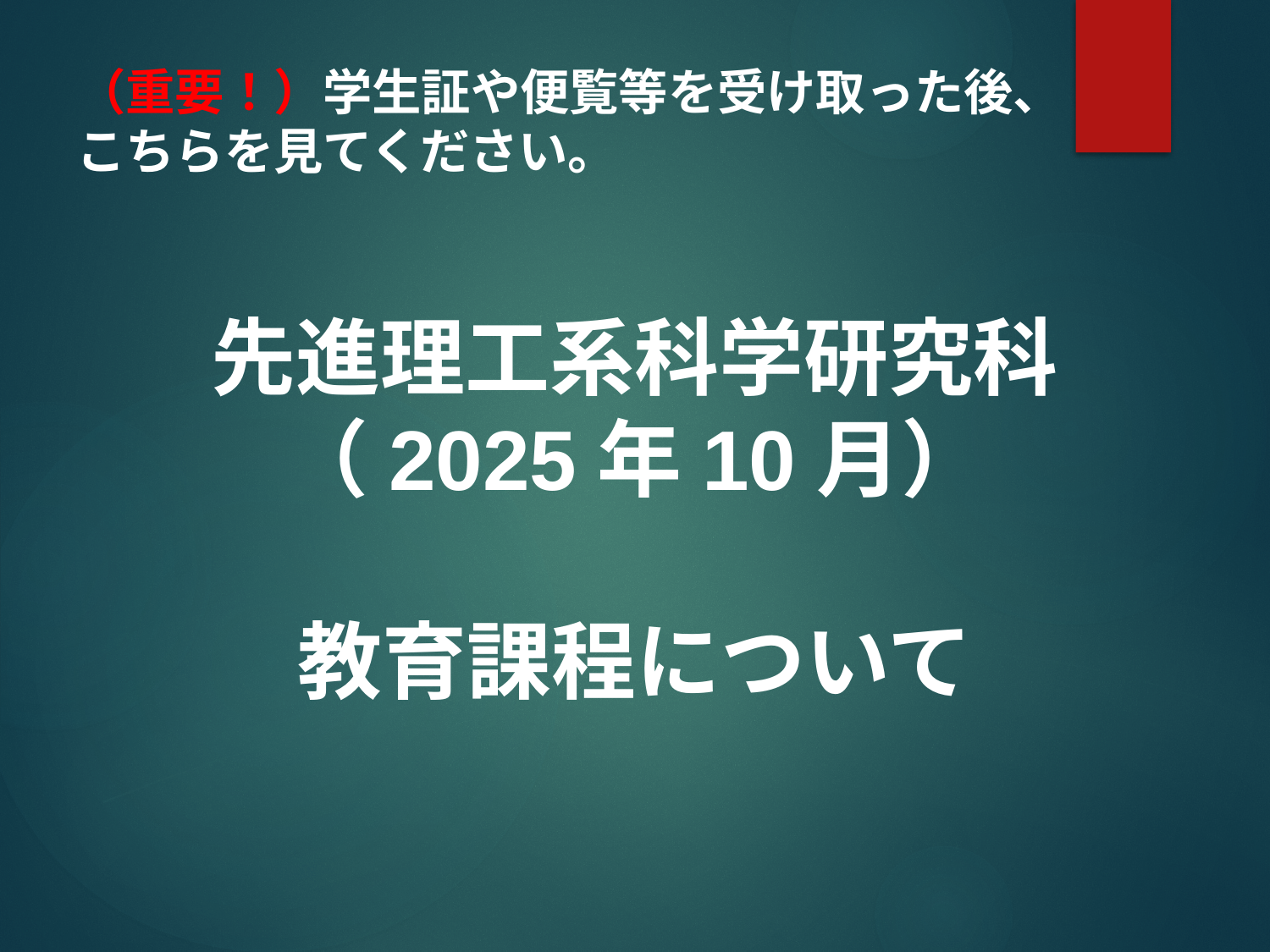

（重要！）学生証や便覧等を受け取った後、こちらを見てください。
先進理工系科学研究科
（2025年10月）

教育課程について